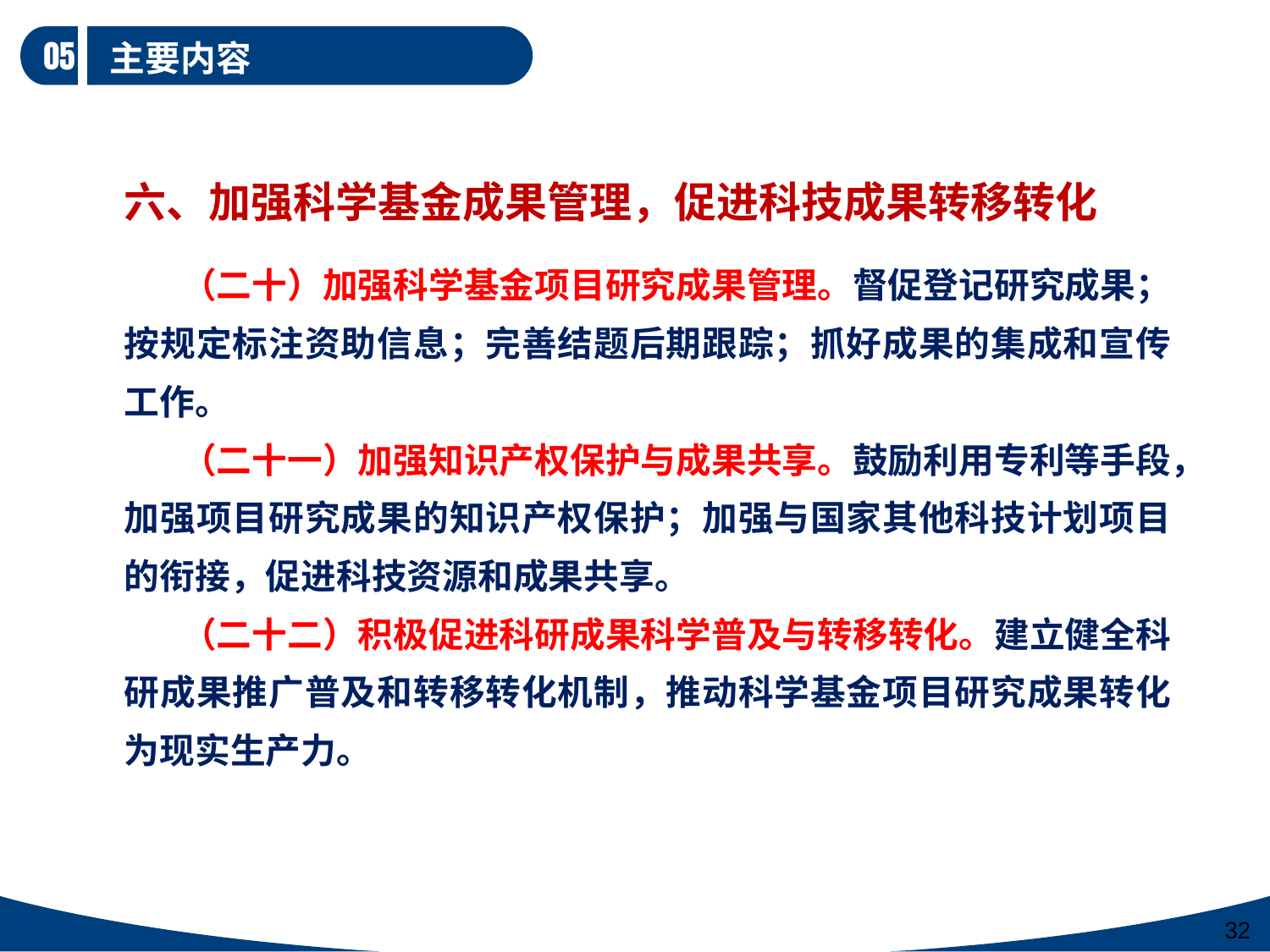

主要内容
05
六、加强科学基金成果管理，促进科技成果转移转化
      （二十）加强科学基金项目研究成果管理。督促登记研究成果；按规定标注资助信息；完善结题后期跟踪；抓好成果的集成和宣传工作。
      （二十一）加强知识产权保护与成果共享。鼓励利用专利等手段，加强项目研究成果的知识产权保护；加强与国家其他科技计划项目的衔接，促进科技资源和成果共享。
      （二十二）积极促进科研成果科学普及与转移转化。建立健全科研成果推广普及和转移转化机制，推动科学基金项目研究成果转化为现实生产力。

32